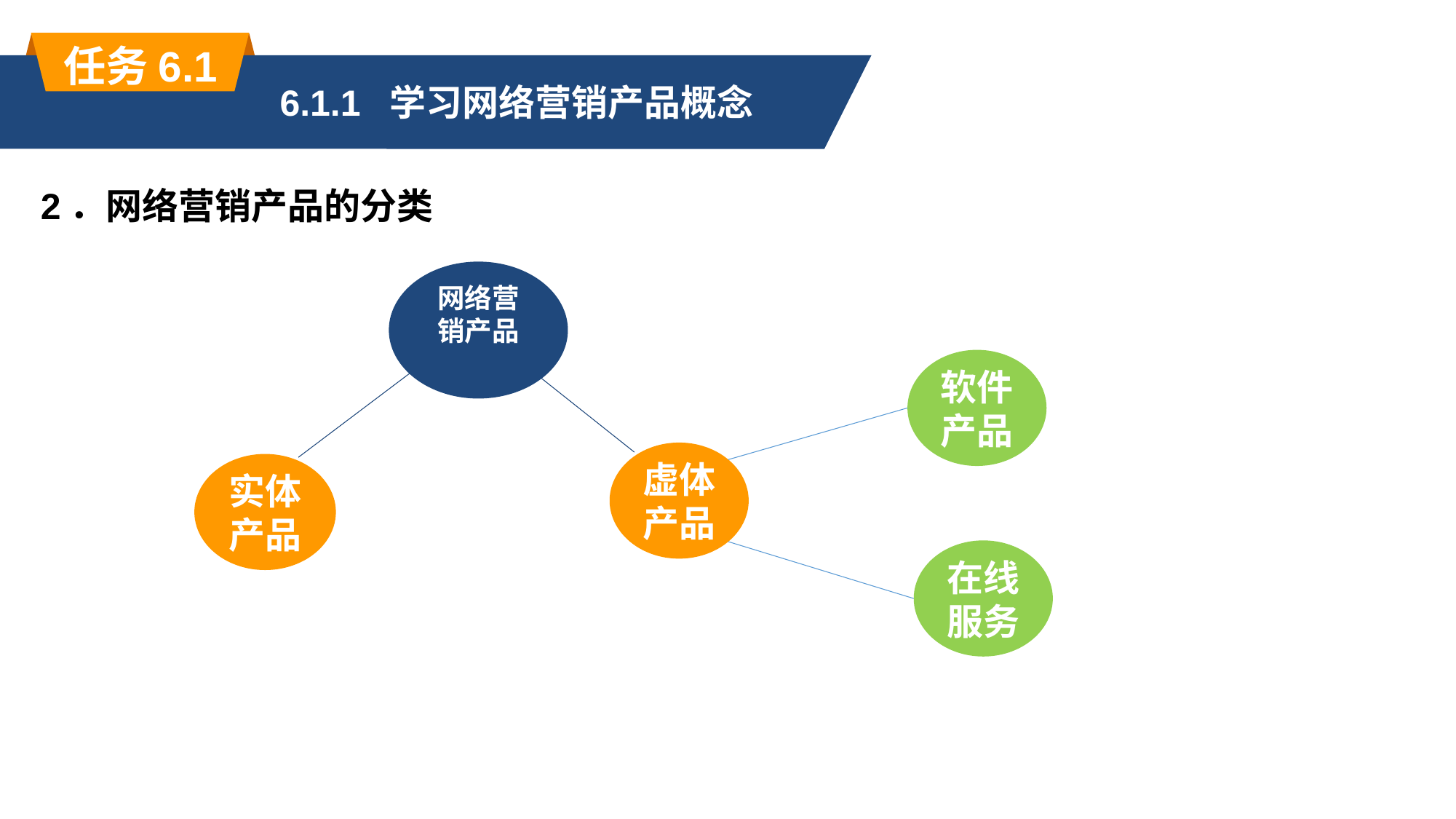

任务6.1

6.1.1  学习网络营销产品概念

2．网络营销产品的分类
网络营销产品

软件产品
虚体产品
实体产品
在线服务